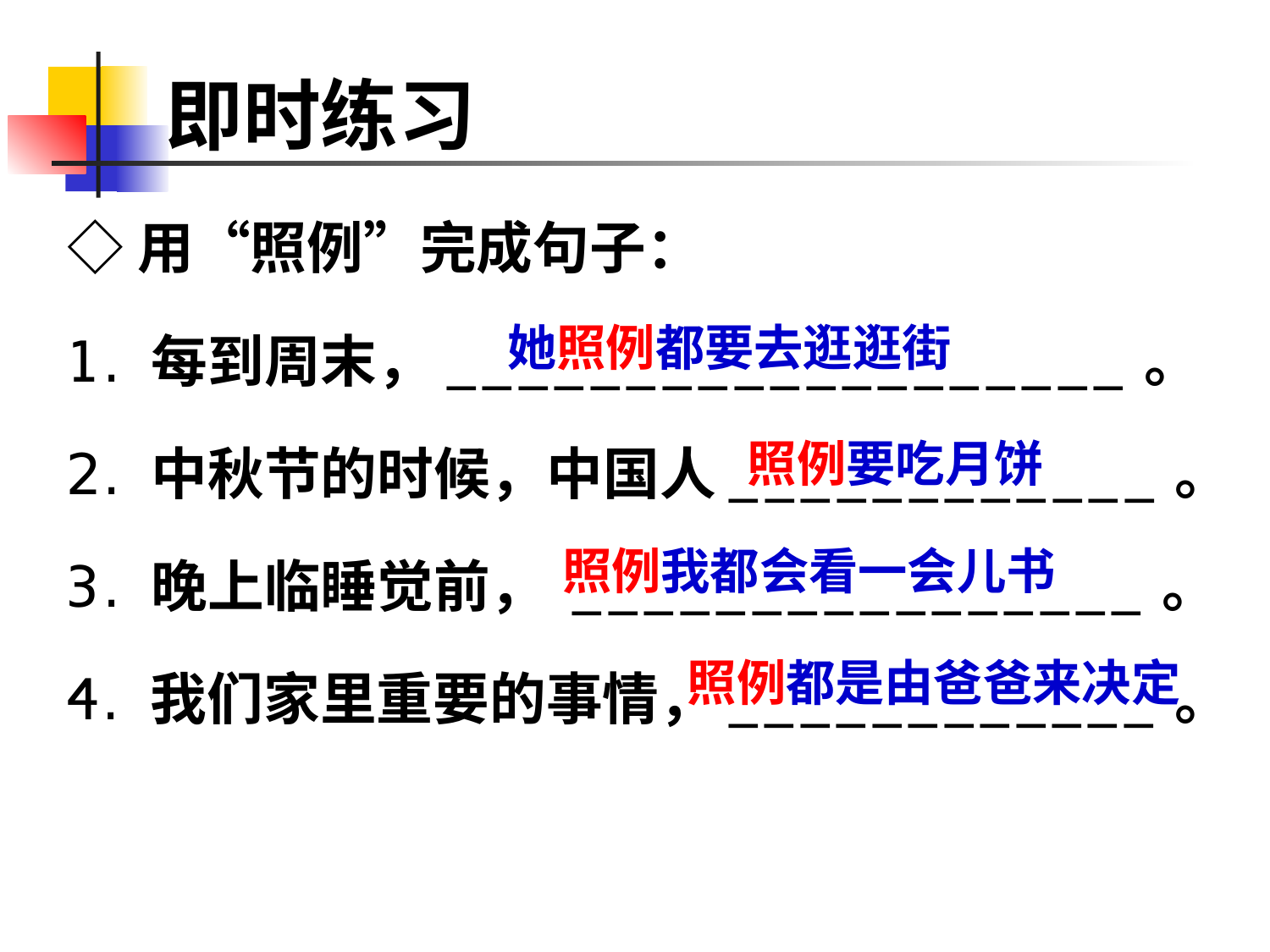

# 即时练习
◇用“照例”完成句子：
1. 每到周末，___________________。
2. 中秋节的时候，中国人____________。
3. 晚上临睡觉前， ________________。
4. 我们家里重要的事情，____________。
她照例都要去逛逛街
照例要吃月饼
照例我都会看一会儿书
照例都是由爸爸来决定